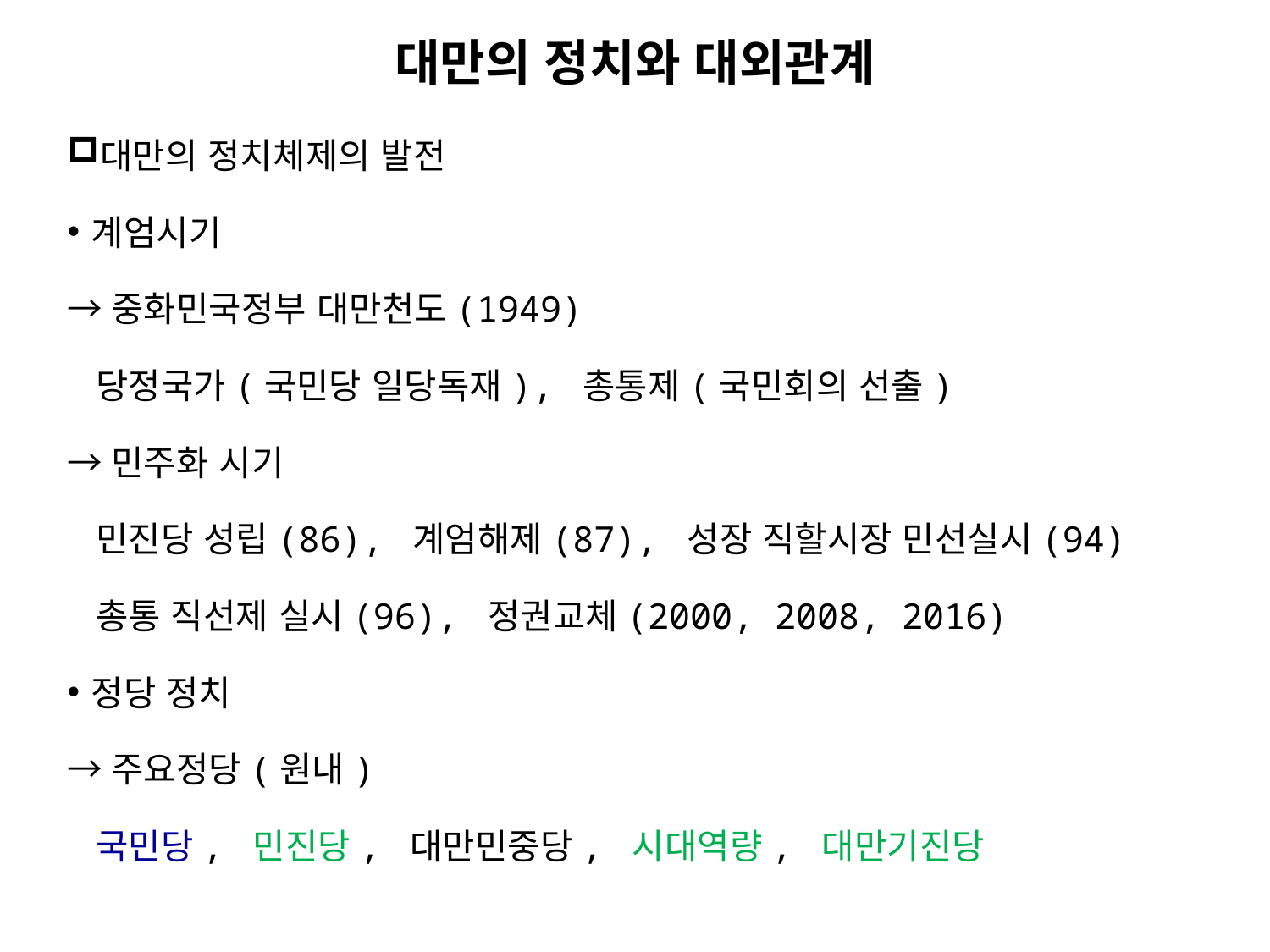

대만의 정치와 대외관계
대만의 정치체제의 발전
계엄시기
→중화민국정부 대만천도(1949)
  당정국가(국민당 일당독재), 총통제(국민회의 선출)
→민주화 시기
  민진당 성립(86), 계엄해제(87), 성장 직할시장 민선실시(94)
  총통 직선제 실시(96), 정권교체(2000, 2008, 2016)
정당 정치
→주요정당(원내)
  국민당, 민진당, 대만민중당, 시대역량, 대만기진당